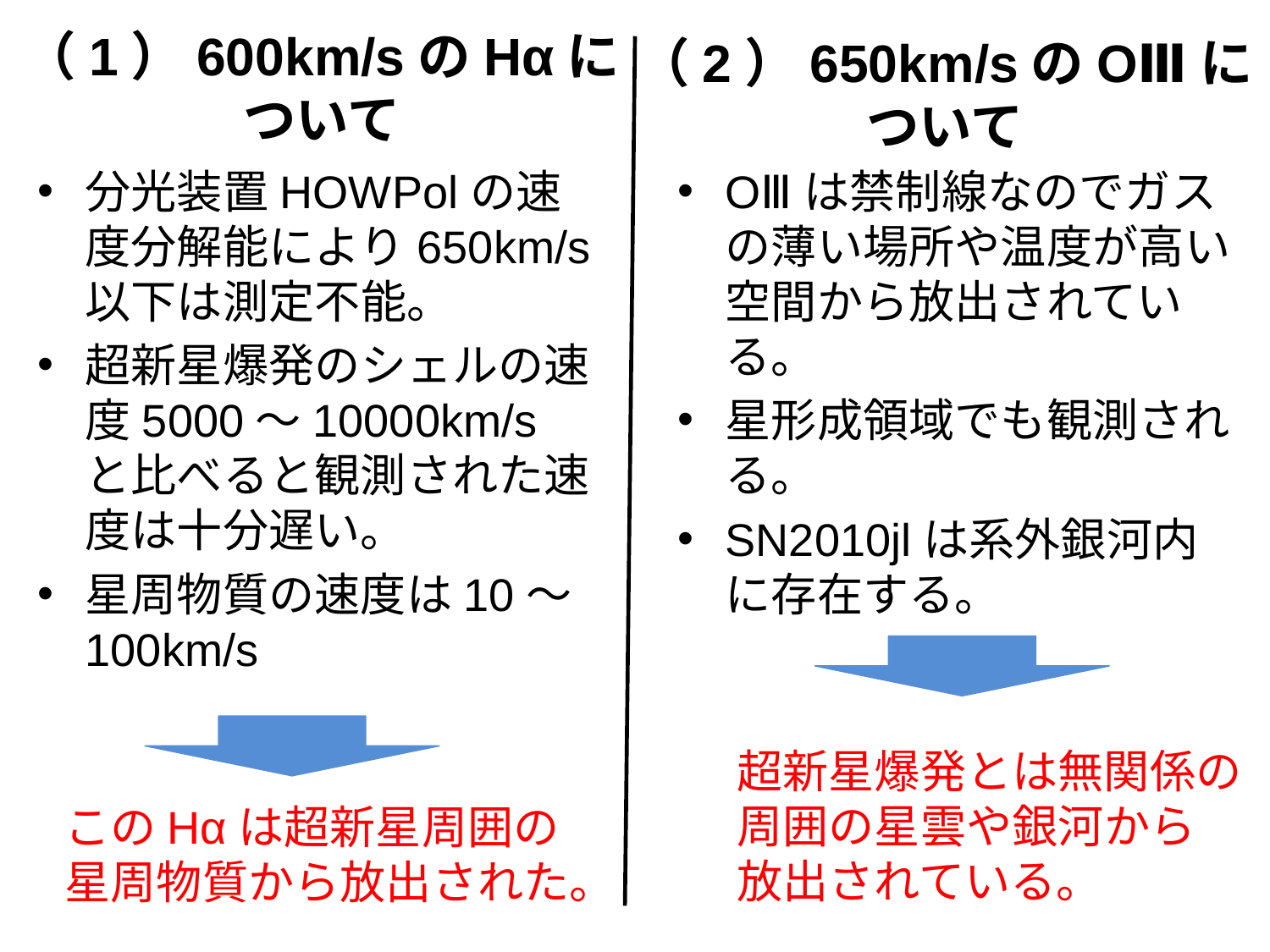

# （1）600km/sのHαについて
（2）650km/sのOⅢについて
分光装置HOWPolの速度分解能により650km/s以下は測定不能。
超新星爆発のシェルの速度5000～10000km/sと比べると観測された速度は十分遅い。
星周物質の速度は10～100km/s
OⅢは禁制線なのでガスの薄い場所や温度が高い空間から放出されている。
星形成領域でも観測される。
SN2010jlは系外銀河内に存在する。

超新星爆発とは無関係の
周囲の星雲や銀河から
放出されている。
このHαは超新星周囲の
星周物質から放出された。